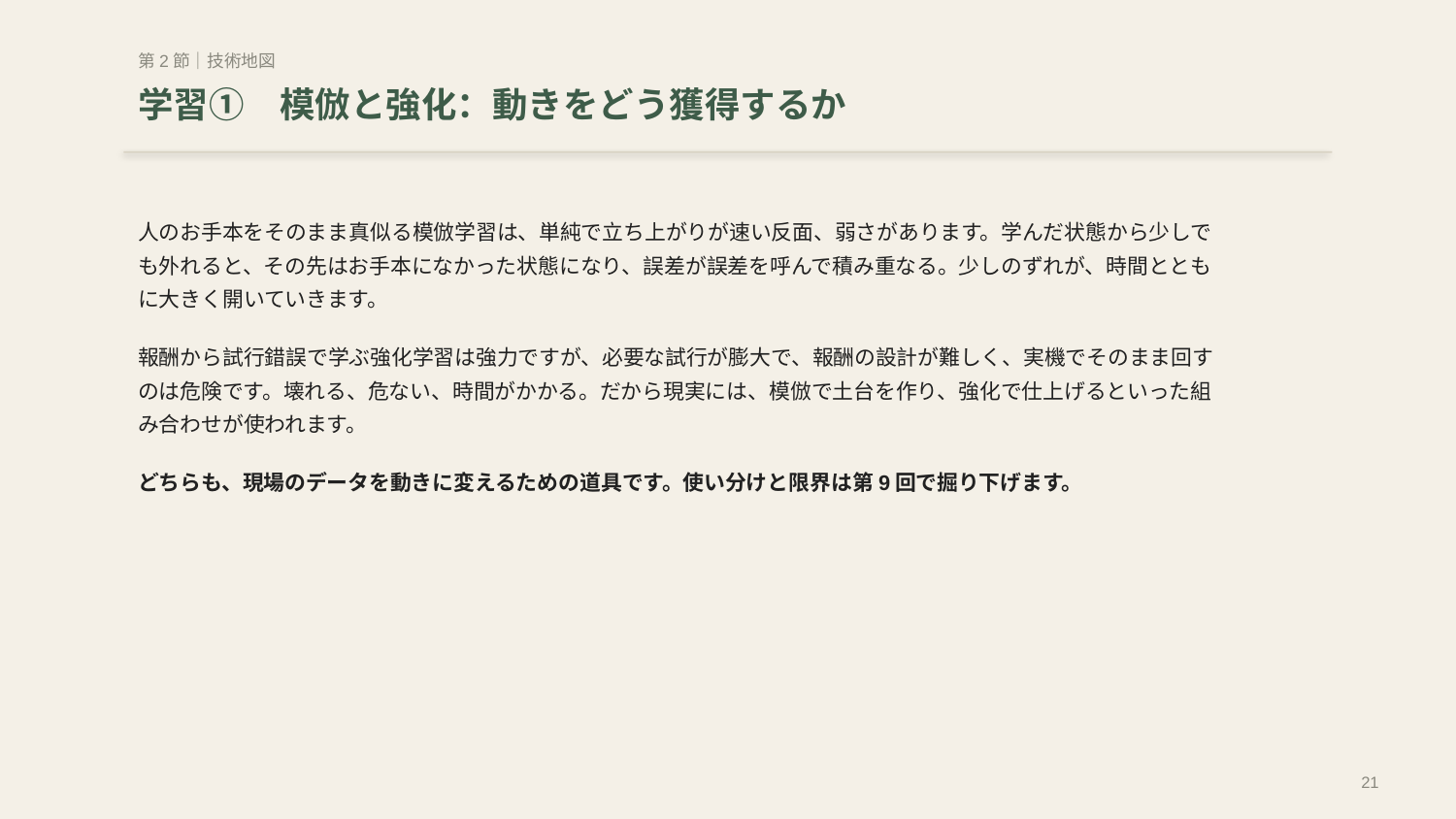

第2節｜技術地図
学習①　模倣と強化：動きをどう獲得するか

人のお手本をそのまま真似る模倣学習は、単純で立ち上がりが速い反面、弱さがあります。学んだ状態から少しでも外れると、その先はお手本になかった状態になり、誤差が誤差を呼んで積み重なる。少しのずれが、時間とともに大きく開いていきます。
報酬から試行錯誤で学ぶ強化学習は強力ですが、必要な試行が膨大で、報酬の設計が難しく、実機でそのまま回すのは危険です。壊れる、危ない、時間がかかる。だから現実には、模倣で土台を作り、強化で仕上げるといった組み合わせが使われます。
どちらも、現場のデータを動きに変えるための道具です。使い分けと限界は第9回で掘り下げます。
21